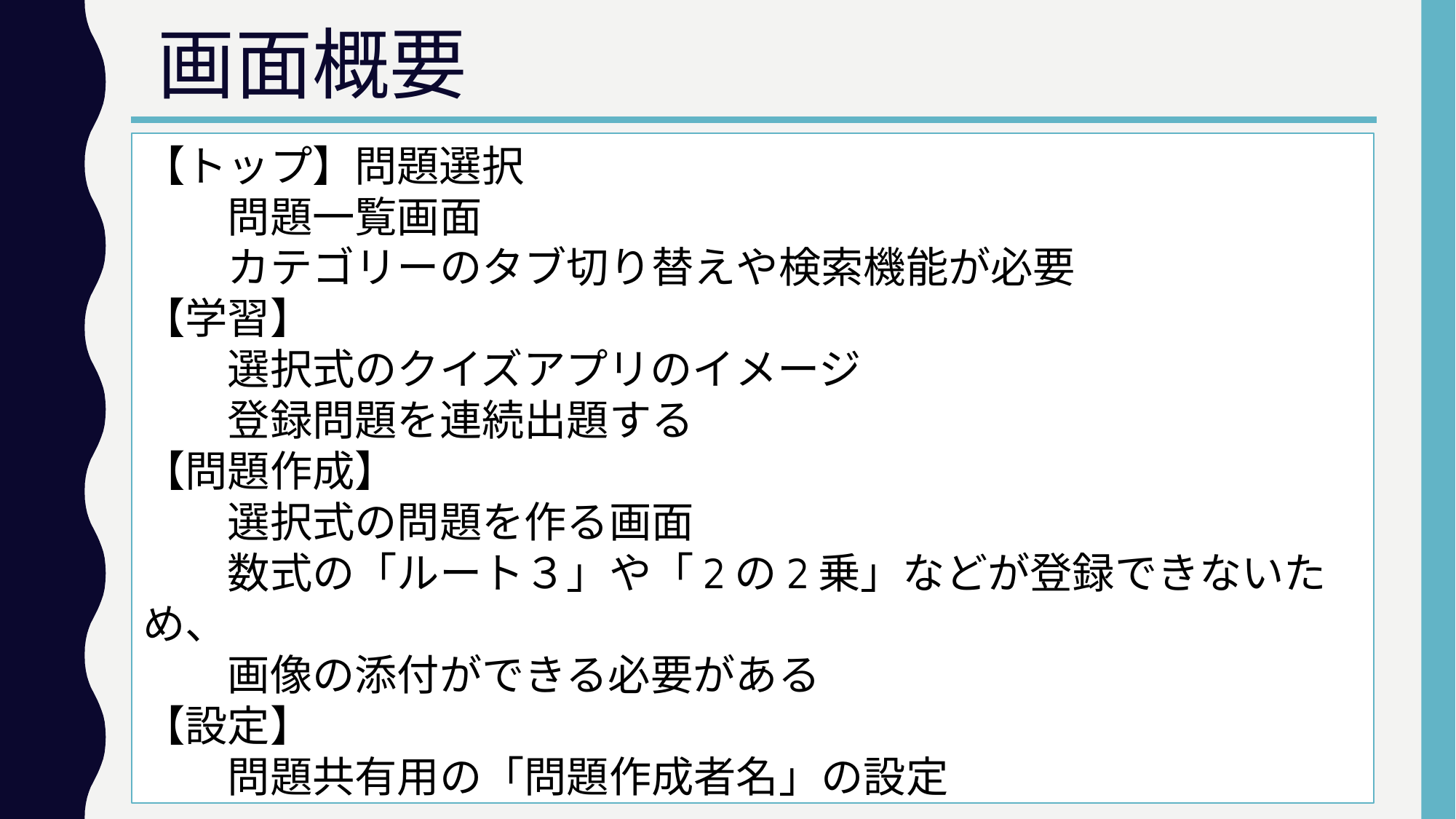

# 画面概要
【トップ】問題選択
　　問題一覧画面
　　カテゴリーのタブ切り替えや検索機能が必要
【学習】
　　選択式のクイズアプリのイメージ
　　登録問題を連続出題する
【問題作成】
　　選択式の問題を作る画面
　　数式の「ルート３」や「2の2乗」などが登録できないため、
　　画像の添付ができる必要がある
【設定】
　　問題共有用の「問題作成者名」の設定